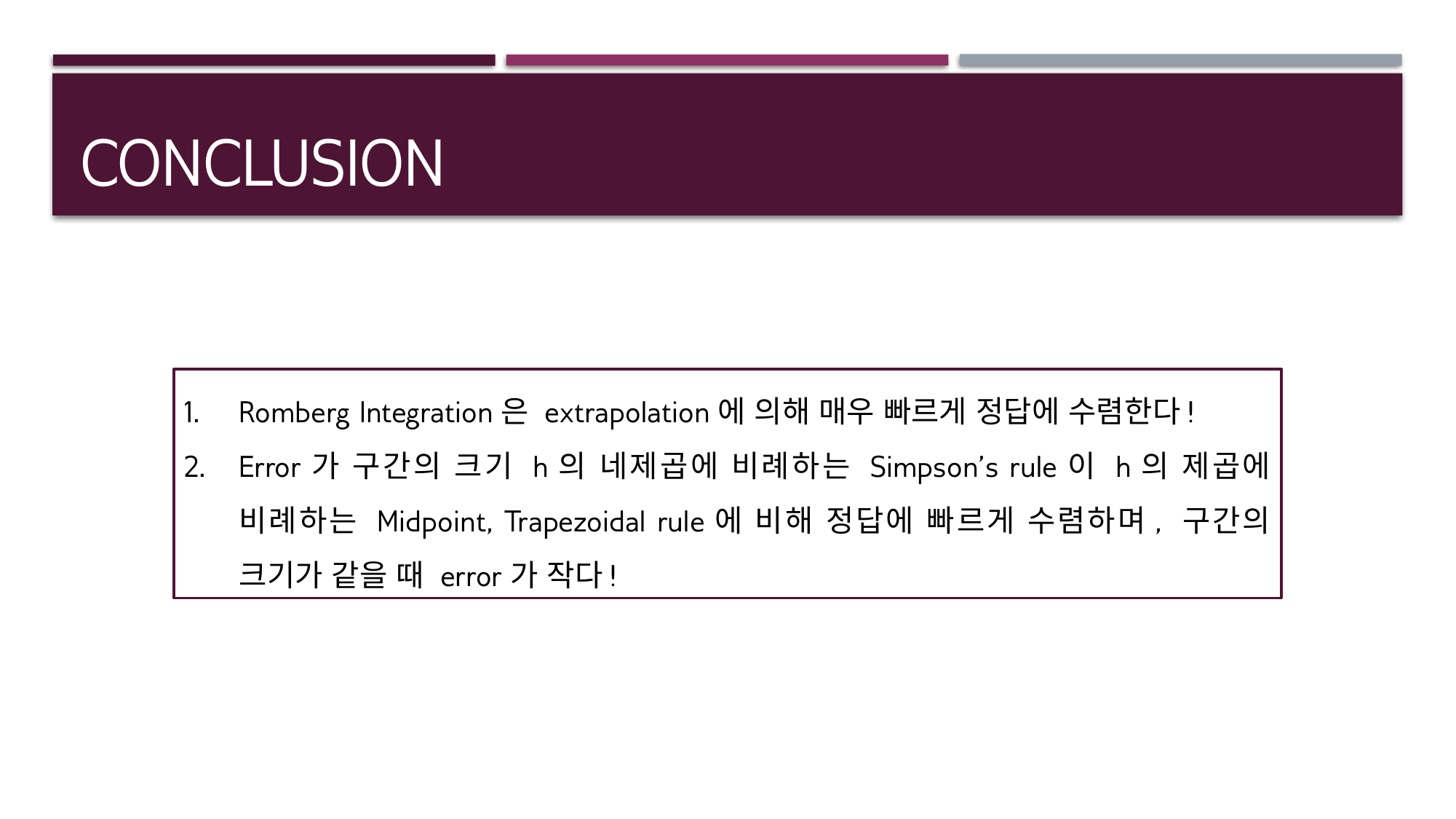

# conclusion
Romberg Integration은 extrapolation에 의해 매우 빠르게 정답에 수렴한다!
Error가 구간의 크기 h의 네제곱에 비례하는 Simpson’s rule이 h의 제곱에 비례하는 Midpoint, Trapezoidal rule에 비해 정답에 빠르게 수렴하며, 구간의 크기가 같을 때 error가 작다!